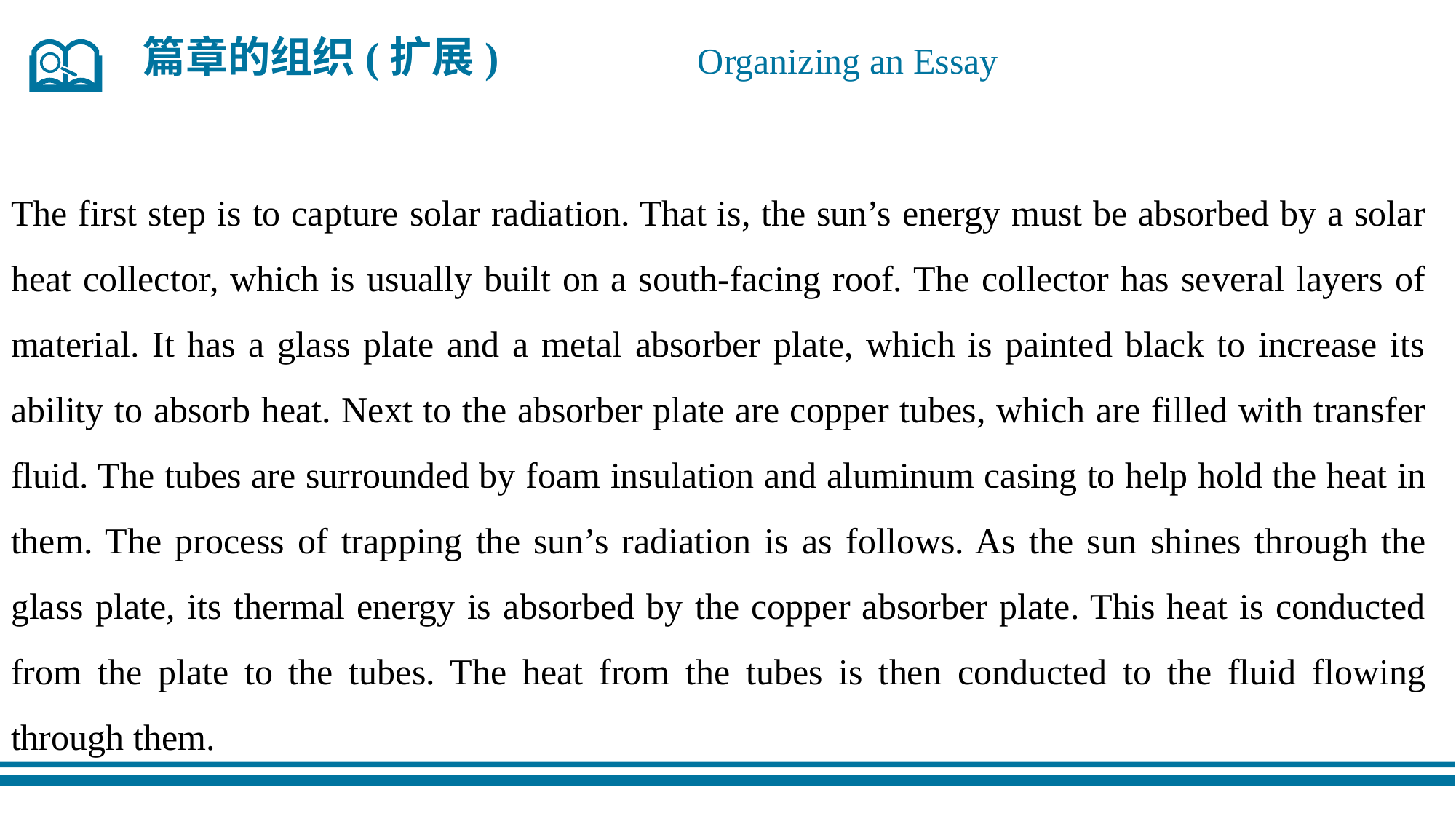

篇章的组织(扩展)
Organizing an Essay
The first step is to capture solar radiation. That is, the sun’s energy must be absorbed by a solar heat collector, which is usually built on a south-facing roof. The collector has several layers of material. It has a glass plate and a metal absorber plate, which is painted black to increase its ability to absorb heat. Next to the absorber plate are copper tubes, which are filled with transfer fluid. The tubes are surrounded by foam insulation and aluminum casing to help hold the heat in them. The process of trapping the sun’s radiation is as follows. As the sun shines through the glass plate, its thermal energy is absorbed by the copper absorber plate. This heat is conducted from the plate to the tubes. The heat from the tubes is then conducted to the fluid flowing through them.